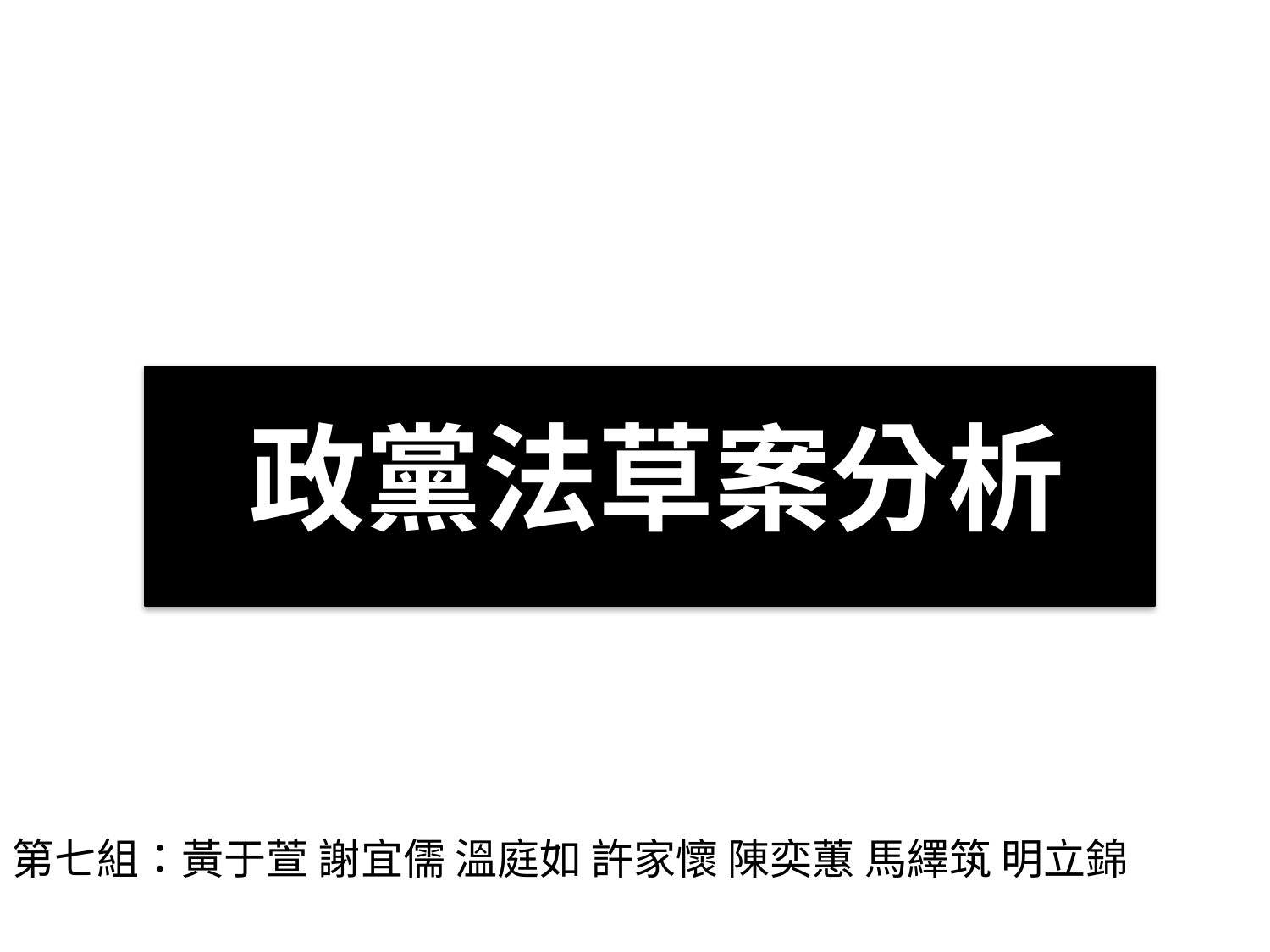

# 政黨法草案分析
第七組：黃于萱 謝宜儒 溫庭如 許家懷 陳奕蕙 馬繹筑 明立錦